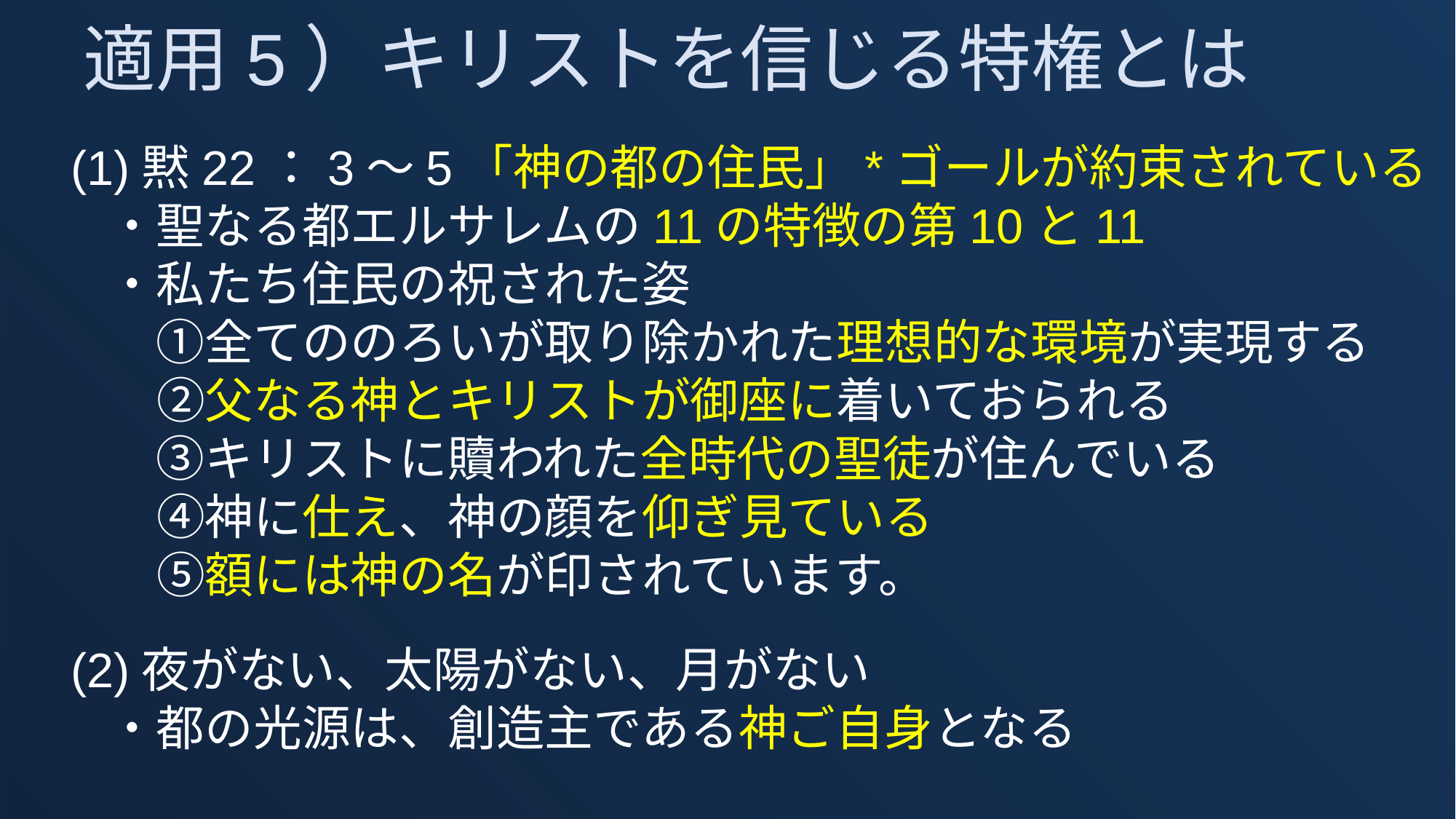

適用5）キリストを信じる特権とは
　(1)黙22：3～5「神の都の住民」*ゴールが約束されている
　　・聖なる都エルサレムの11の特徴の第10と11
　　・私たち住民の祝された姿
　　　①全てののろいが取り除かれた理想的な環境が実現する
　　　②父なる神とキリストが御座に着いておられる
　　　③キリストに贖われた全時代の聖徒が住んでいる
　　　④神に仕え、神の顔を仰ぎ見ている
　　　⑤額には神の名が印されています。

　(2)夜がない、太陽がない、月がない
　　・都の光源は、創造主である神ご自身となる